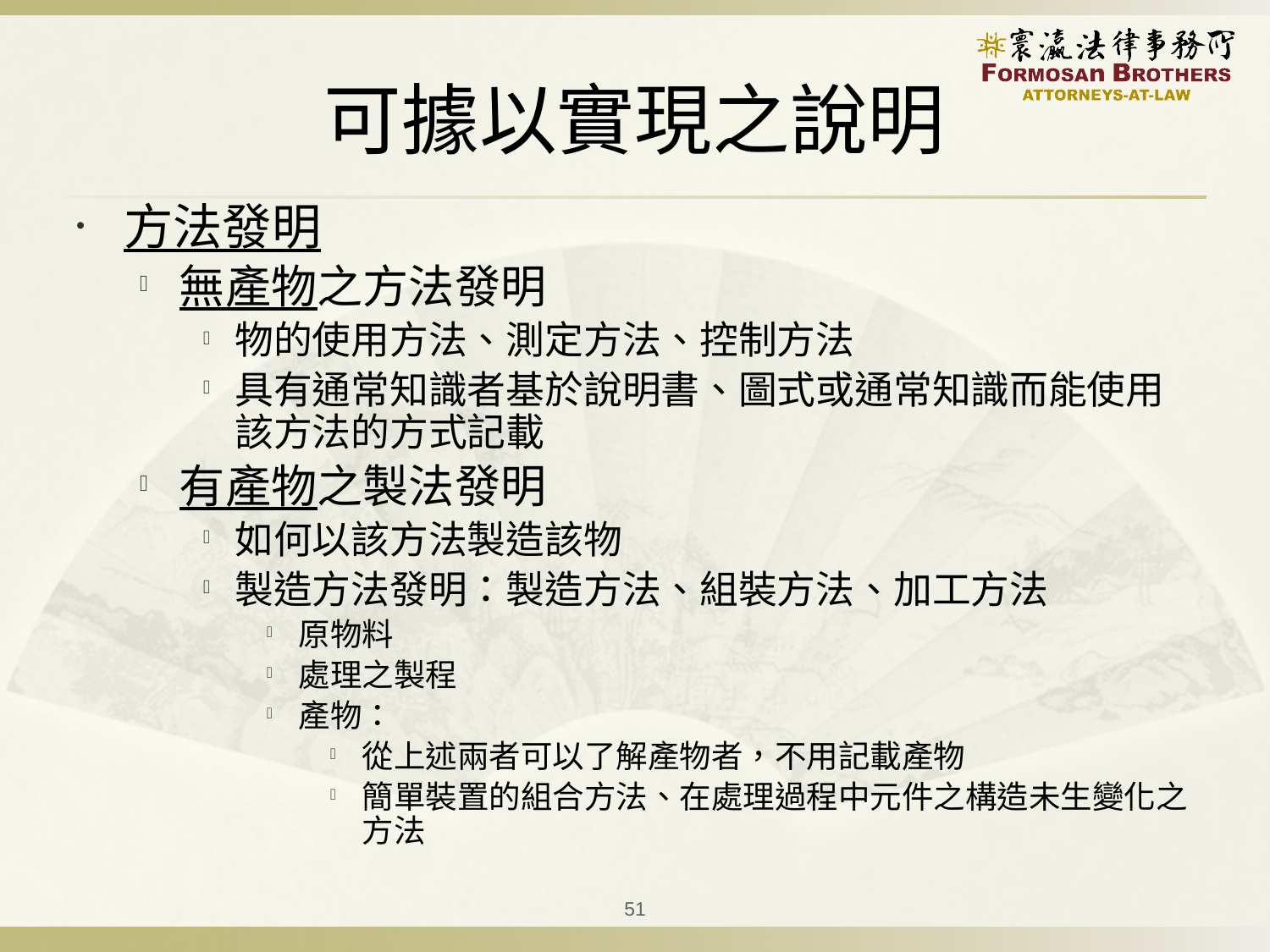

# 可據以實現之說明
方法發明
無產物之方法發明
物的使用方法、測定方法、控制方法
具有通常知識者基於說明書、圖式或通常知識而能使用該方法的方式記載
有產物之製法發明
如何以該方法製造該物
製造方法發明：製造方法、組裝方法、加工方法
原物料
處理之製程
產物：
從上述兩者可以了解產物者，不用記載產物
簡單裝置的組合方法、在處理過程中元件之構造未生變化之方法

51